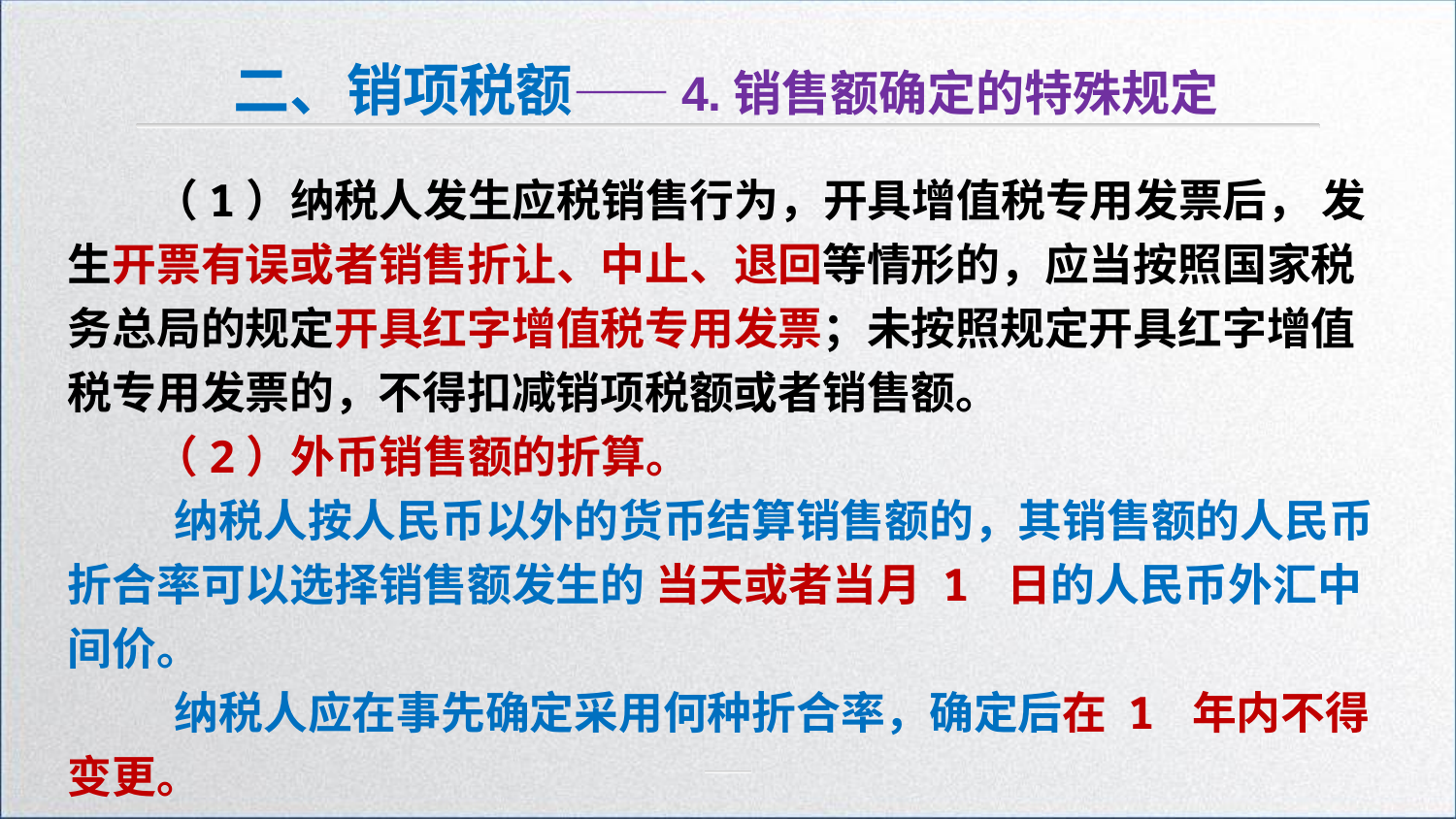

二、销项税额——4.销售额确定的特殊规定
（1）纳税人发生应税销售行为，开具增值税专用发票后， 发生开票有误或者销售折让、中止、退回等情形的，应当按照国家税务总局的规定开具红字增值税专用发票；未按照规定开具红字增值税专用发票的，不得扣减销项税额或者销售额。
（2）外币销售额的折算。
 纳税人按人民币以外的货币结算销售额的，其销售额的人民币折合率可以选择销售额发生的 当天或者当月 1 日的人民币外汇中间价。
 纳税人应在事先确定采用何种折合率，确定后在 1 年内不得变更。